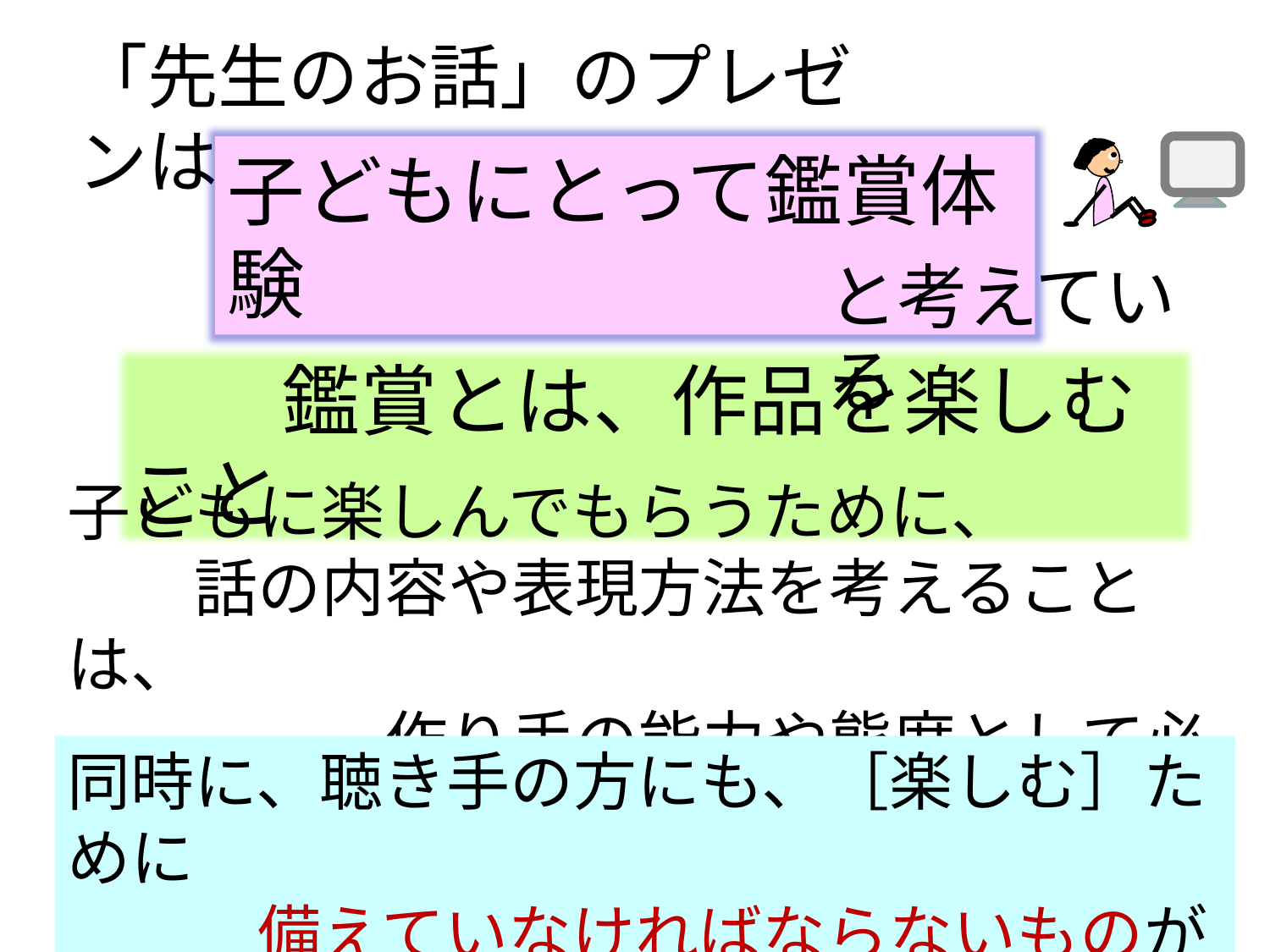

「先生のお話」のプレゼンは
子どもにとって鑑賞体験

と考えている
　　鑑賞とは、作品を楽しむこと
子どもに楽しんでもらうために、
　　話の内容や表現方法を考えることは、
　　　　　作り手の能力や態度として必要だが
同時に、聴き手の方にも、［楽しむ］ために
　　　備えていなければならないものがある